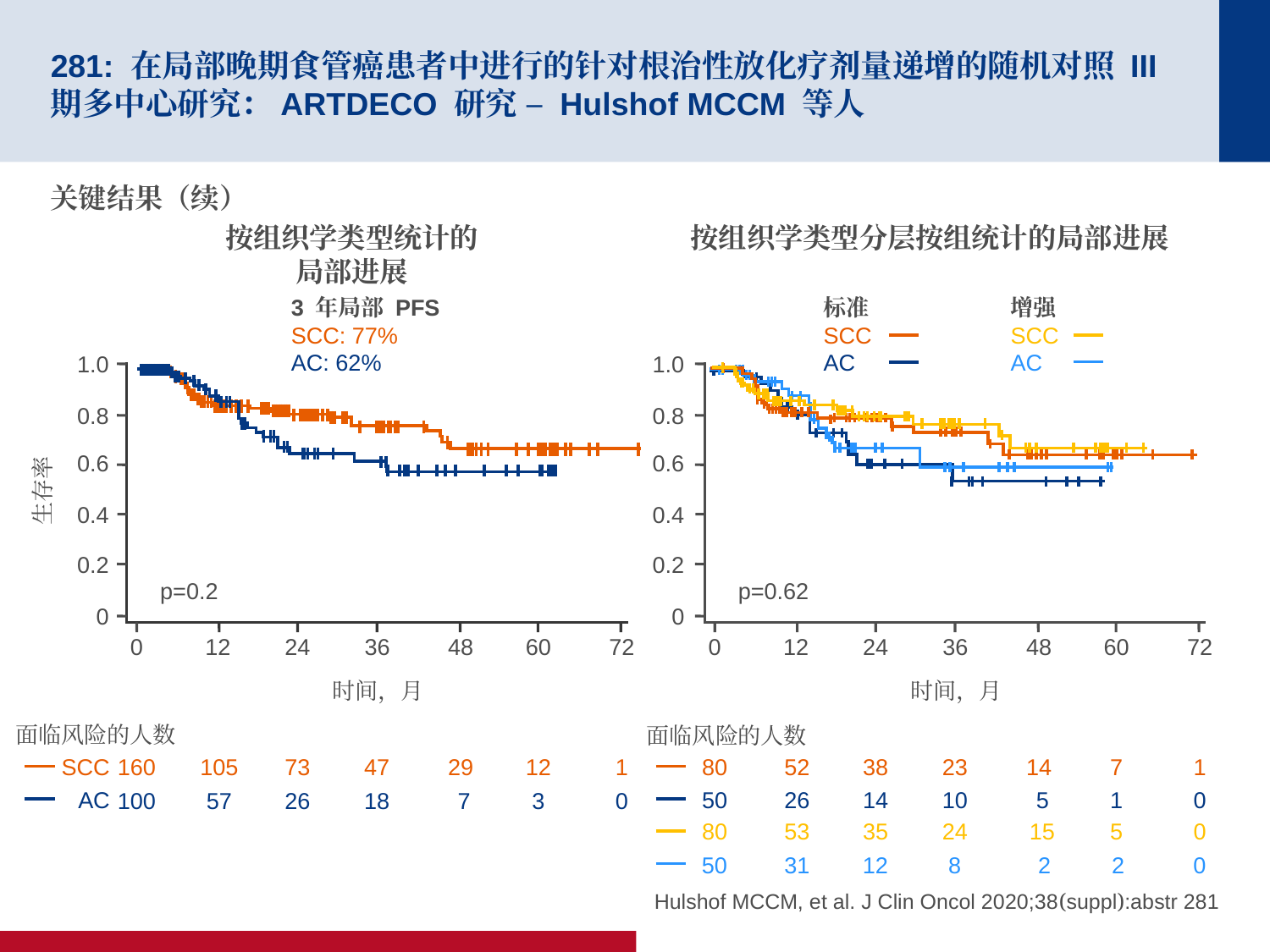

# 281: 在局部晚期食管癌患者中进行的针对根治性放化疗剂量递增的随机对照 III 期多中心研究：ARTDECO 研究 – Hulshof MCCM 等人
关键结果（续）
按组织学类型统计的
局部进展
按组织学类型分层按组统计的局部进展
3 年局部 PFS
SCC: 77%
AC: 62%
标准
SCC
AC
增强
SCC
AC
1.0
1.0

0.8
0.8

0.6
0.6

生存率
0.4
0.4

0.2
0.2

p=0.2
p=0.62
0
0

0
12
24
36
48
60
72
0
12
24
36
48
60
72
时间，月
时间，月
面临风险的人数
面临风险的人数
SCC
160
105
73
47
29
12
1

1
80
52
38
23
14
7

50
26
14
10
5
1
0
AC
100
57
26
18
 7
3
0

80
53
35
24
 15
5
0

50
31
12
8
2
2
0
Hulshof MCCM, et al. J Clin Oncol 2020;38(suppl):abstr 281